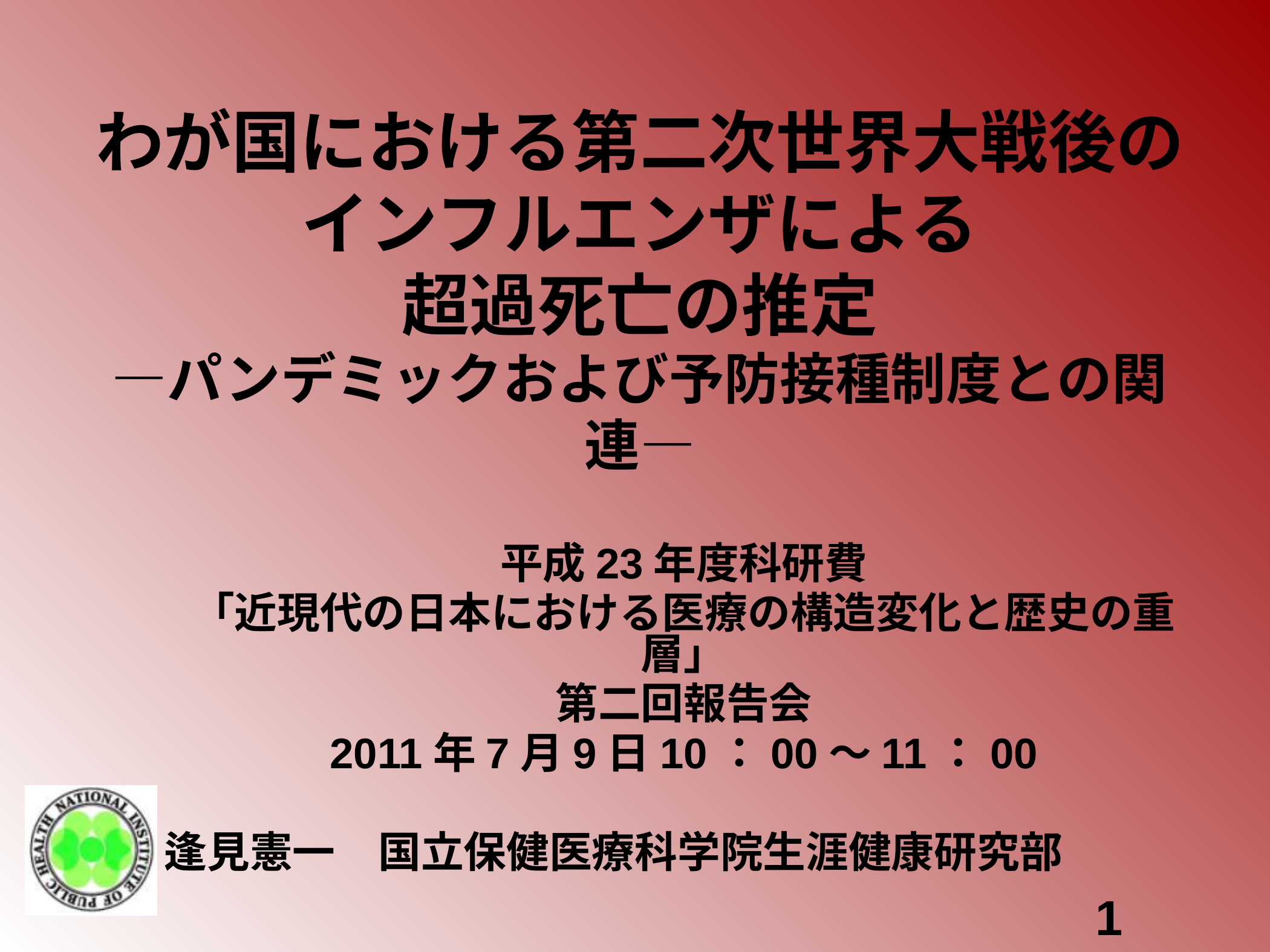

# わが国における第二次世界大戦後のインフルエンザによる 超過死亡の推定 ―パンデミックおよび予防接種制度との関連―
平成23年度科研費
「近現代の日本における医療の構造変化と歴史の重層」
第二回報告会
2011年7月9日10：00～11：00

逢見憲一　国立保健医療科学院生涯健康研究部